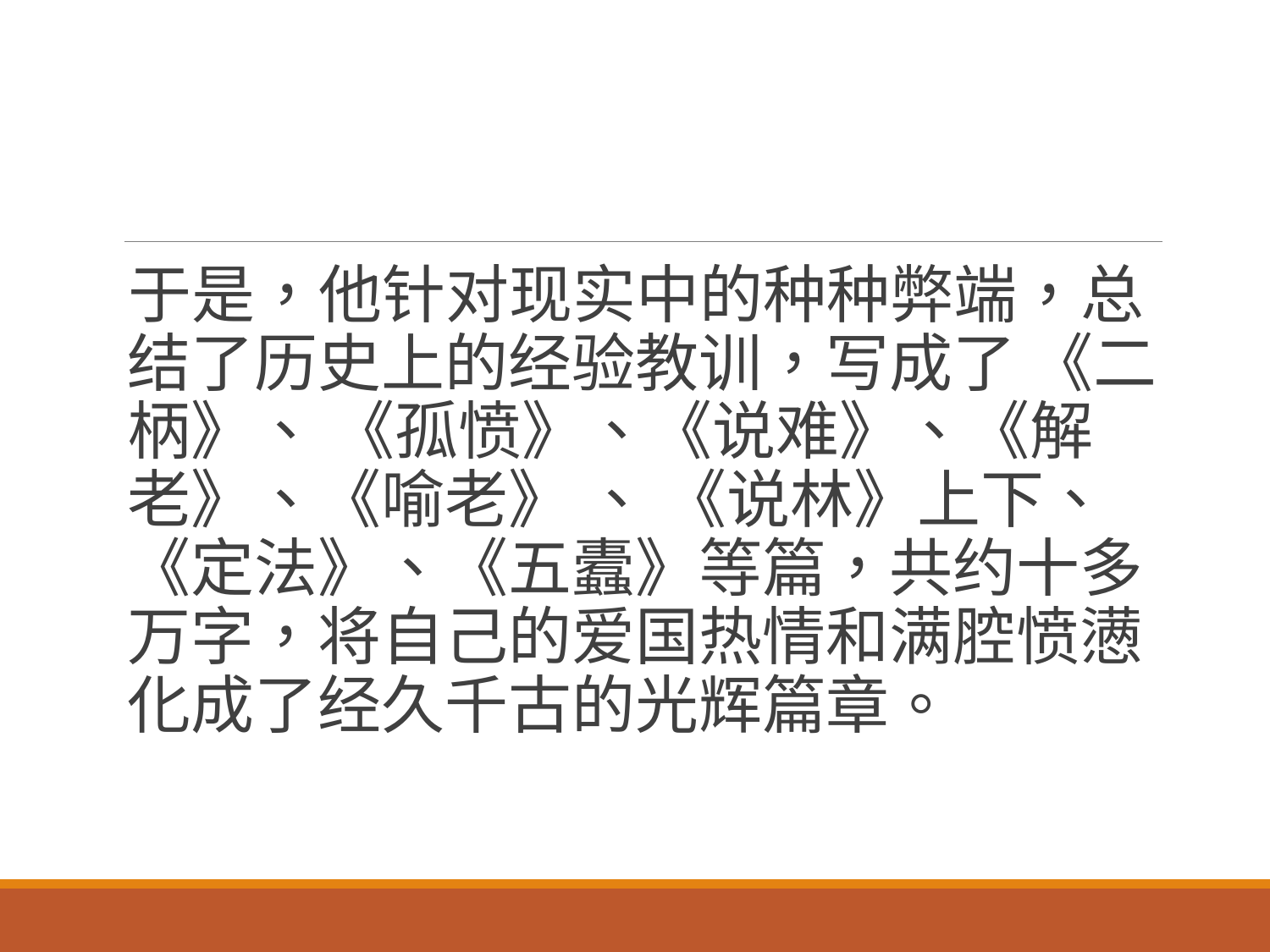

#
于是，他针对现实中的种种弊端，总结了历史上的经验教训，写成了 《二柄》、 《孤愤》、《说难》、《解老》、《喻老》 、 《说林》上下、 《定法》、《五蠹》等篇，共约十多万字，将自己的爱国热情和满腔愤懑化成了经久千古的光辉篇章。